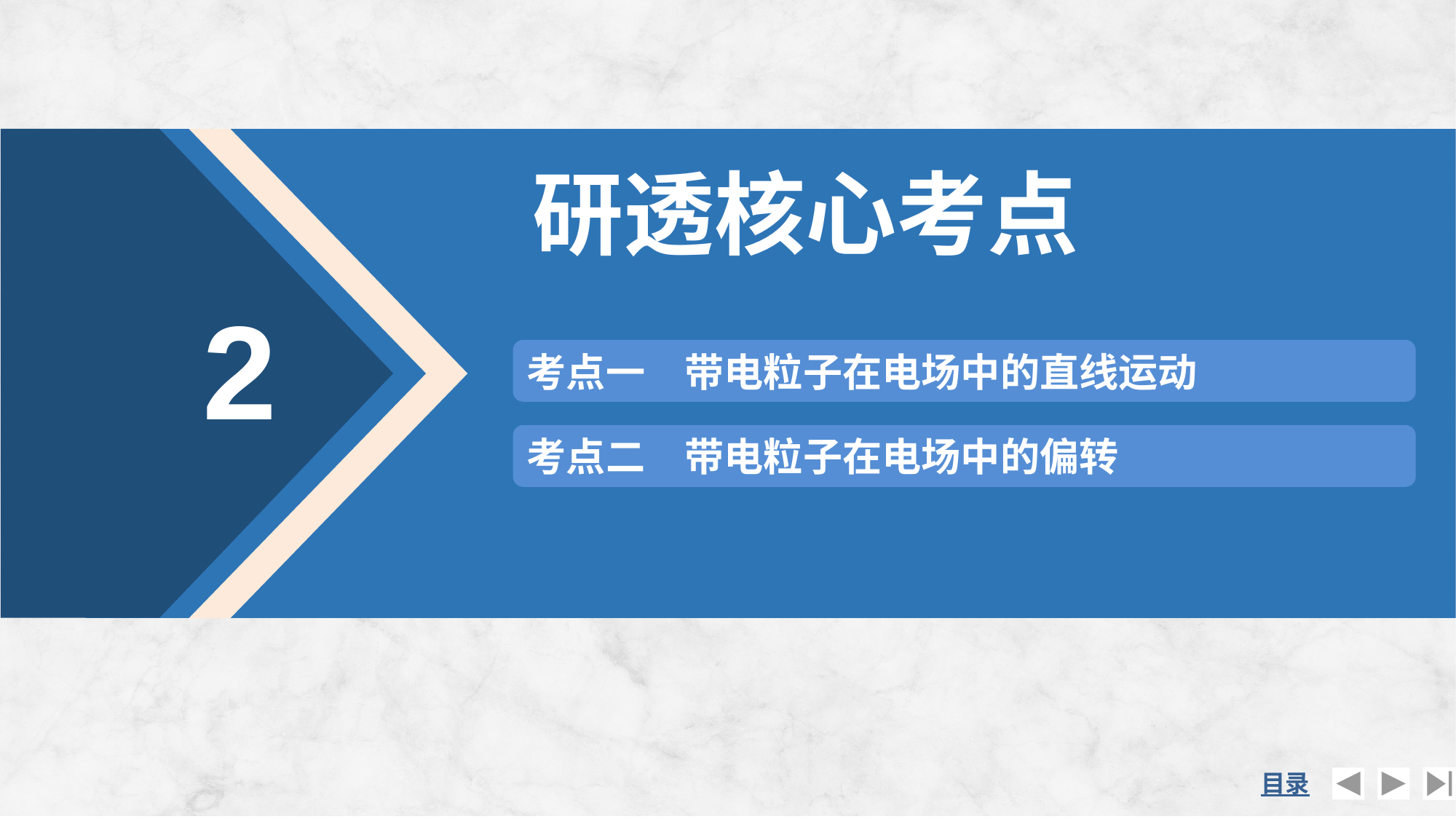

研透核心考点
2
考点一　带电粒子在电场中的直线运动
考点二　带电粒子在电场中的偏转